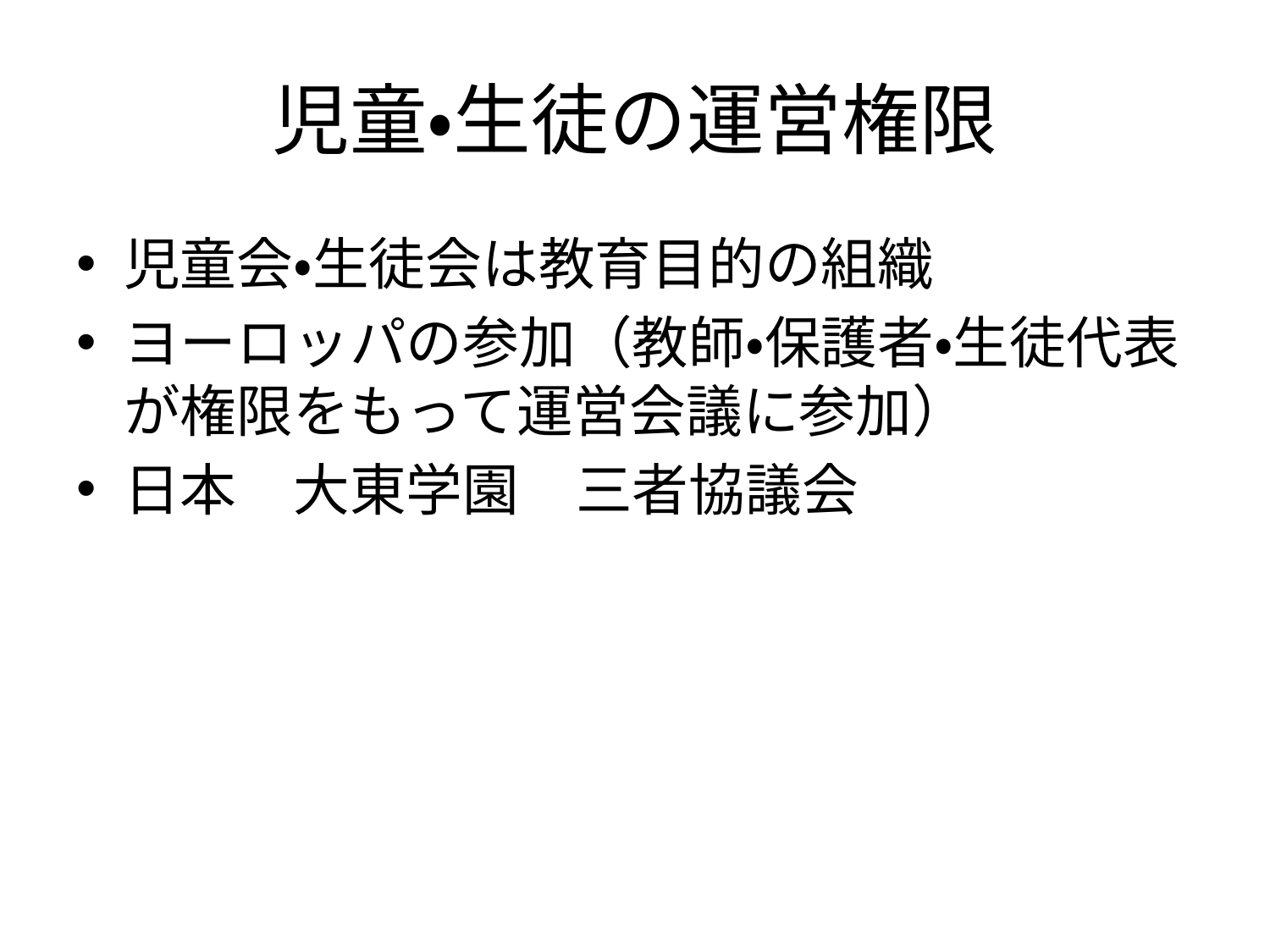

# 児童・生徒の運営権限
児童会・生徒会は教育目的の組織
ヨーロッパの参加（教師・保護者・生徒代表が権限をもって運営会議に参加）
日本　大東学園　三者協議会